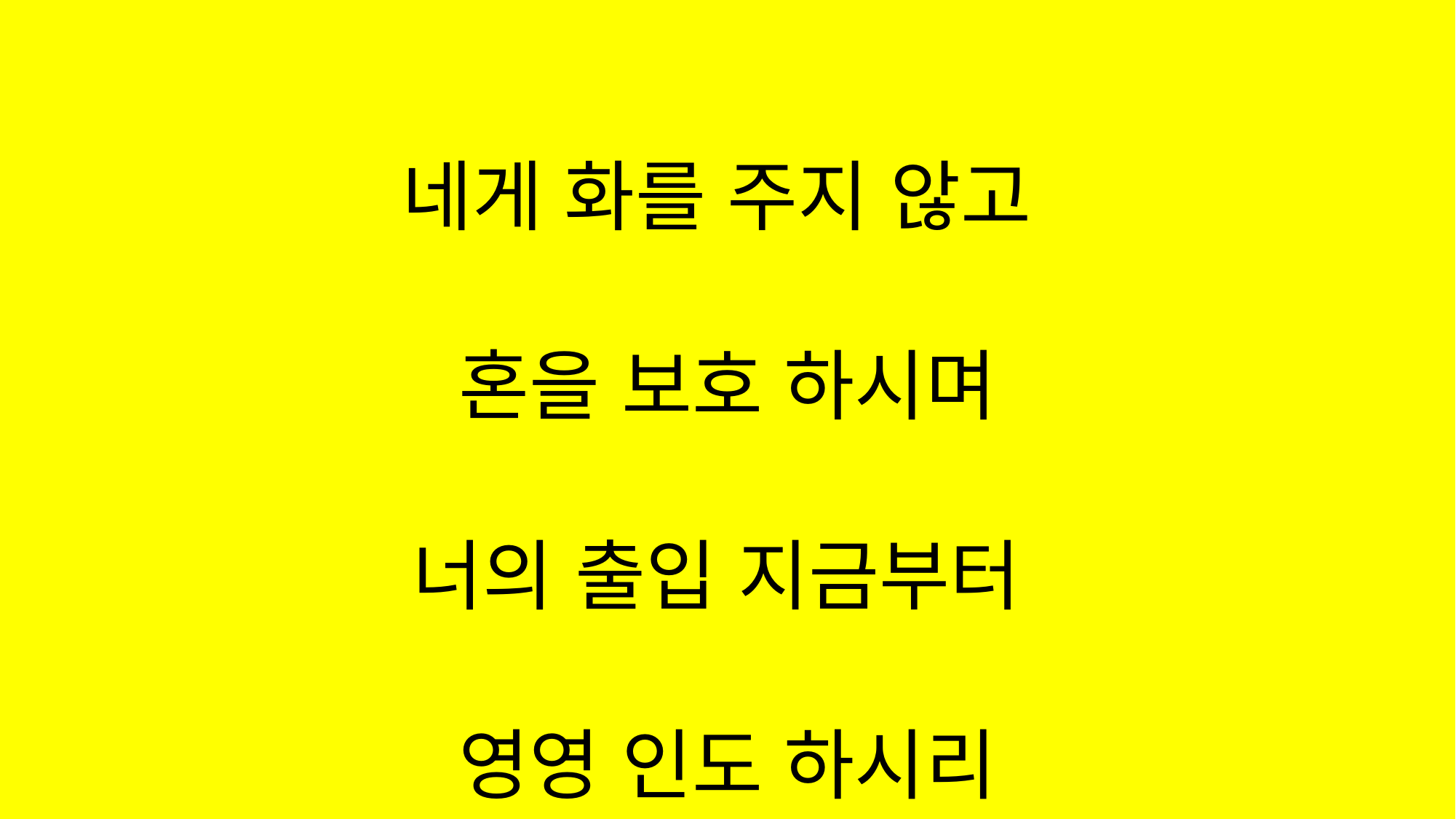

#
네게 화를 주지 않고

혼을 보호 하시며

너의 출입 지금부터

영영 인도 하시리